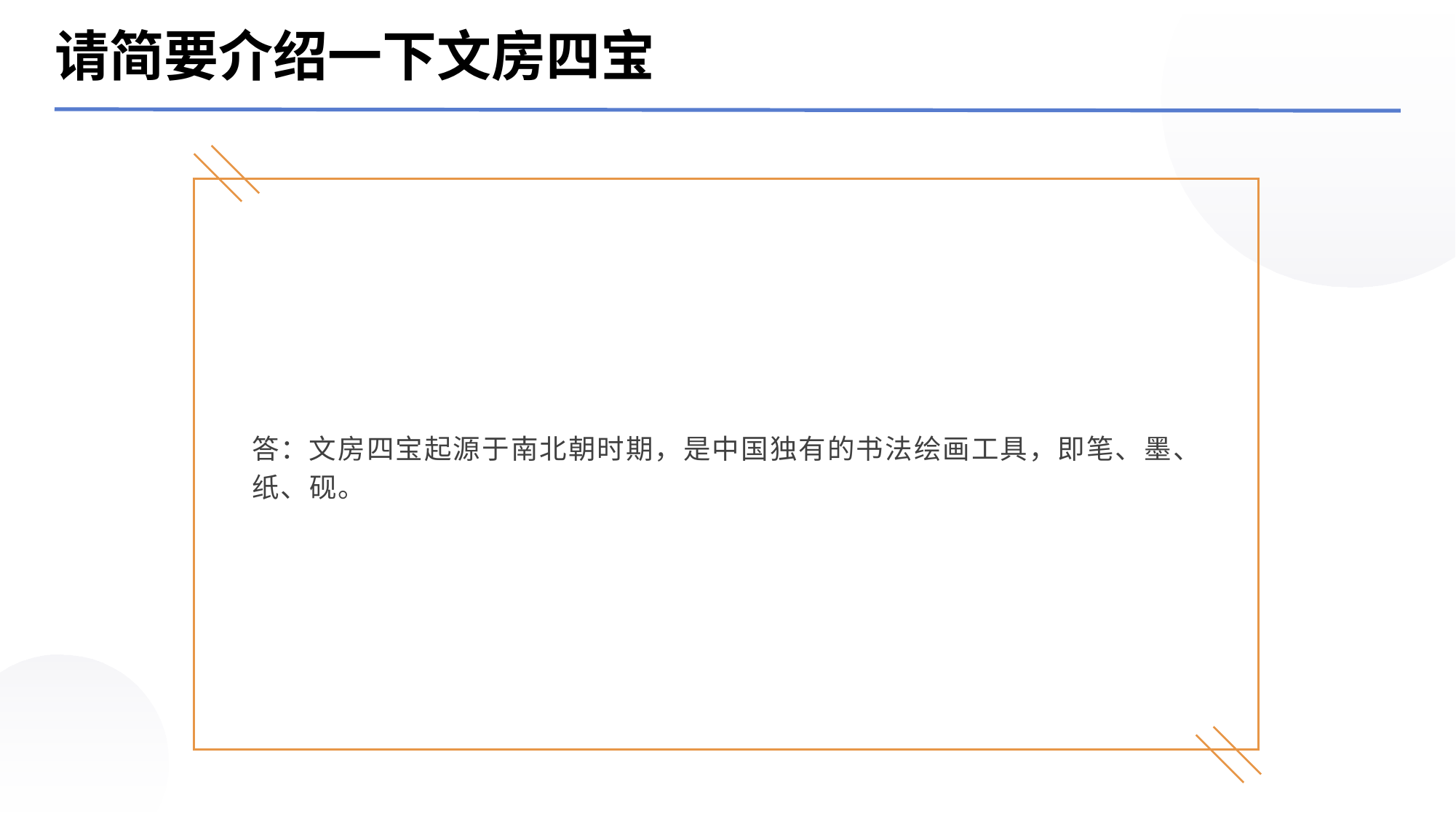

请简要介绍一下文房四宝

答：文房四宝起源于南北朝时期，是中国独有的书法绘画工具，即笔、墨、纸、砚。